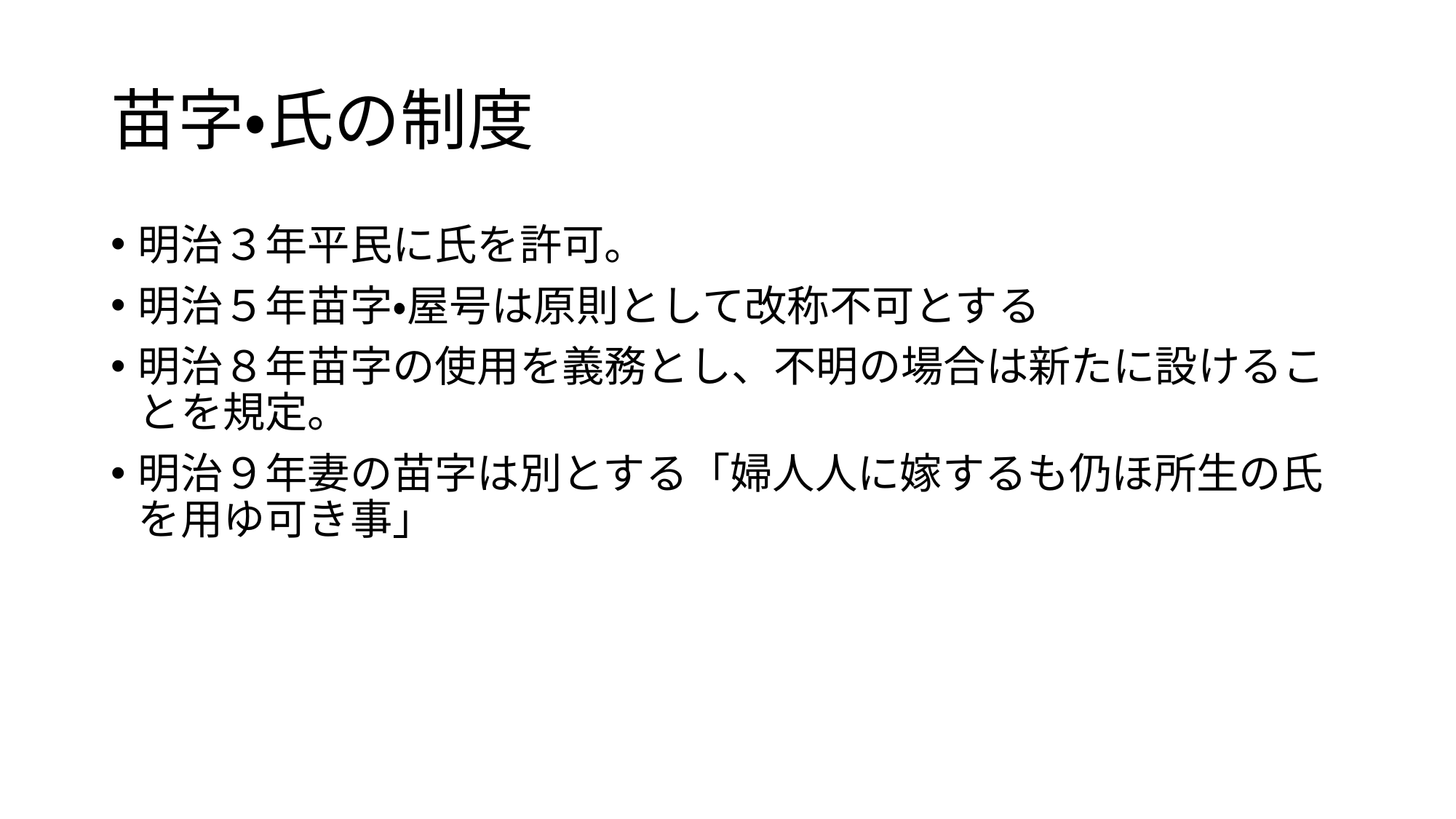

# 苗字・氏の制度
明治３年平民に氏を許可。
明治５年苗字・屋号は原則として改称不可とする
明治８年苗字の使用を義務とし、不明の場合は新たに設けることを規定。
明治９年妻の苗字は別とする「婦人人に嫁するも仍ほ所生の氏を用ゆ可き事」